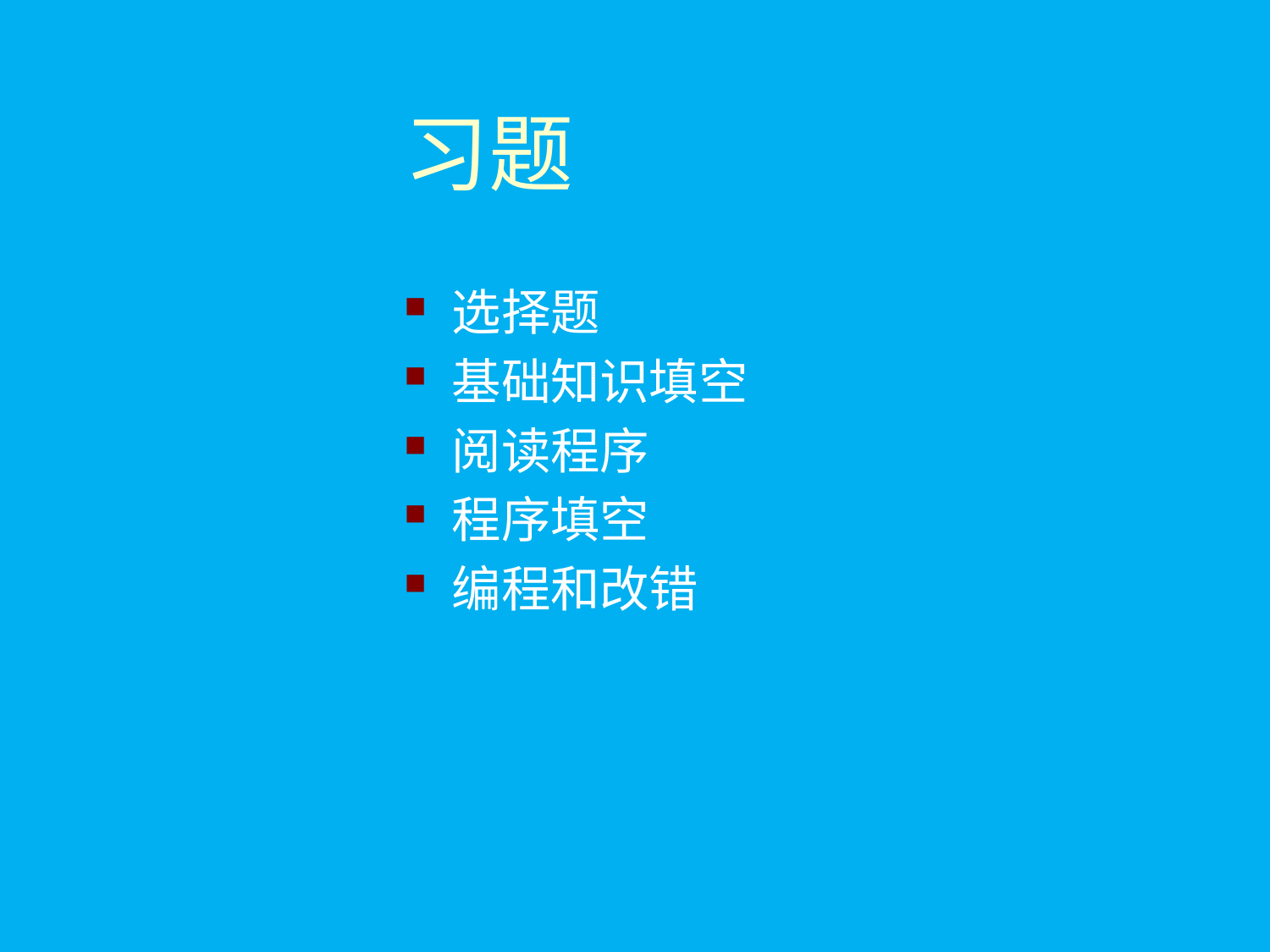

# 习题
选择题
基础知识填空
阅读程序
程序填空
编程和改错